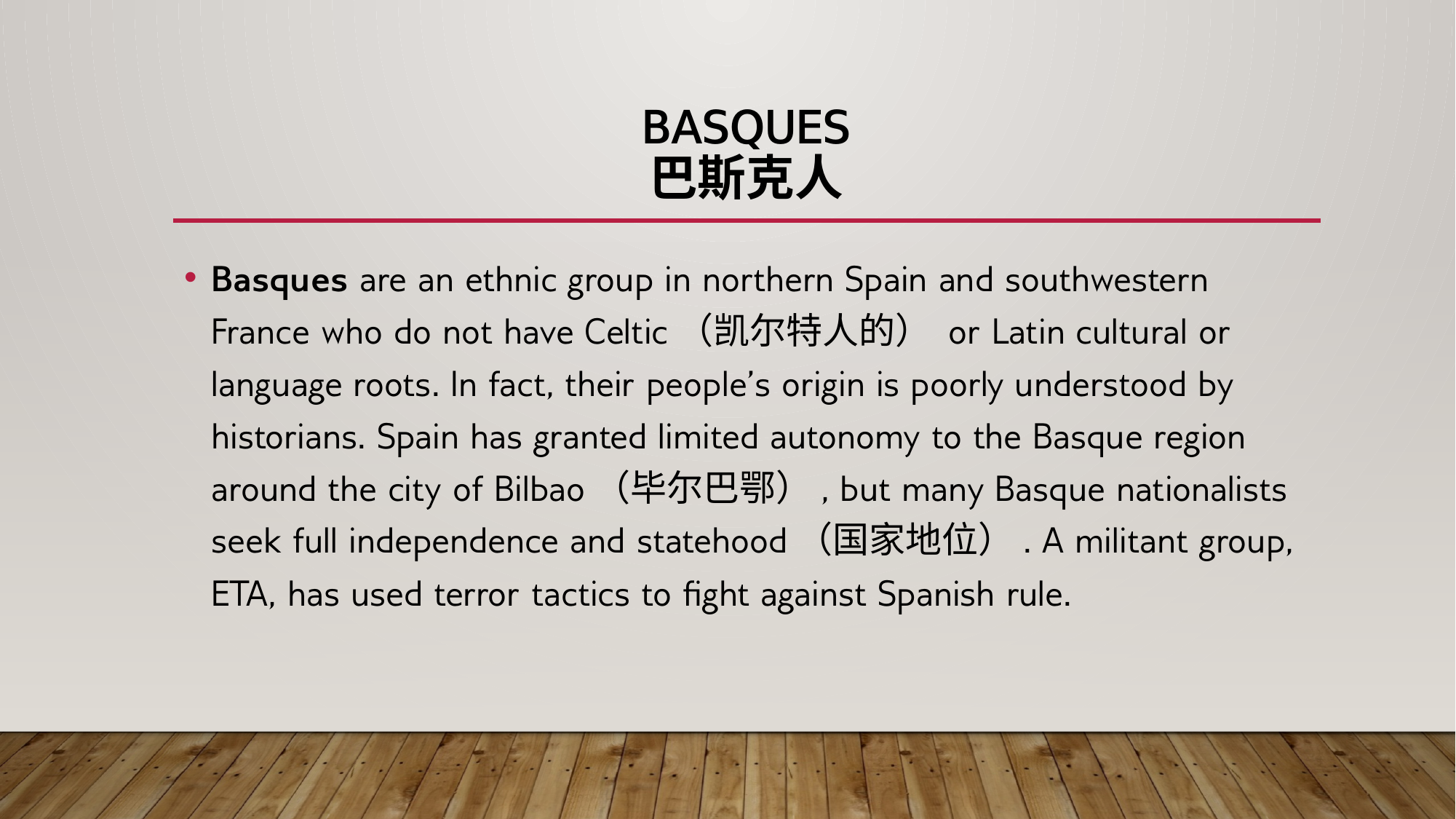

# Basques 巴斯克人
Basques are an ethnic group in northern Spain and southwestern France who do not have Celtic（凯尔特人的） or Latin cultural or language roots. In fact, their people’s origin is poorly understood by historians. Spain has granted limited autonomy to the Basque region around the city of Bilbao（毕尔巴鄂）, but many Basque nationalists seek full independence and statehood（国家地位）. A militant group, ETA, has used terror tactics to fight against Spanish rule.